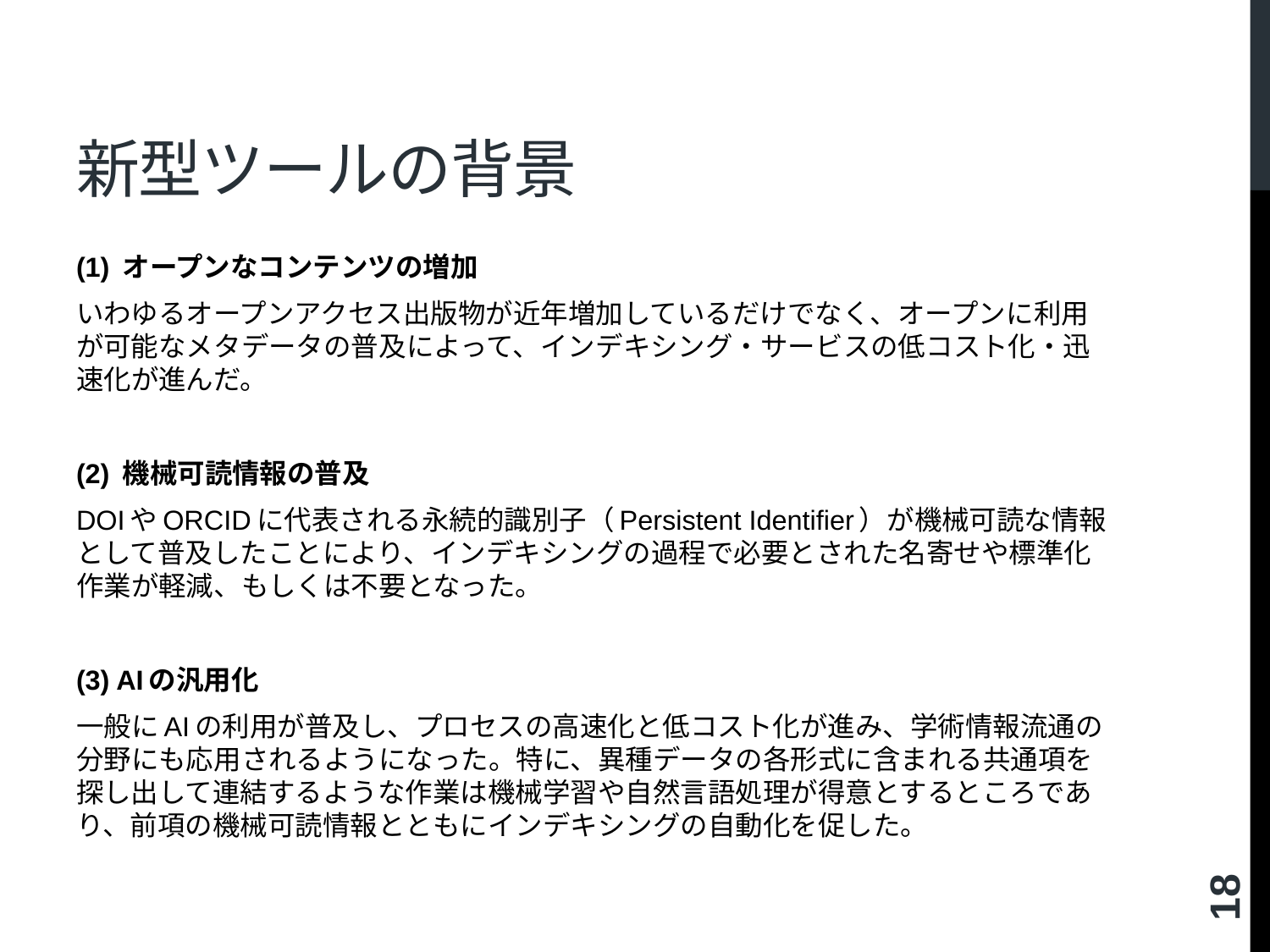

# 新型ツールの背景
(1) オープンなコンテンツの増加
いわゆるオープンアクセス出版物が近年増加しているだけでなく、オープンに利用が可能なメタデータの普及によって、インデキシング・サービスの低コスト化・迅速化が進んだ。

(2) 機械可読情報の普及
DOIやORCIDに代表される永続的識別子（Persistent Identifier）が機械可読な情報として普及したことにより、インデキシングの過程で必要とされた名寄せや標準化作業が軽減、もしくは不要となった。

(3) AIの汎用化
一般にAIの利用が普及し、プロセスの高速化と低コスト化が進み、学術情報流通の分野にも応用されるようになった。特に、異種データの各形式に含まれる共通項を探し出して連結するような作業は機械学習や自然言語処理が得意とするところであり、前項の機械可読情報とともにインデキシングの自動化を促した。
18